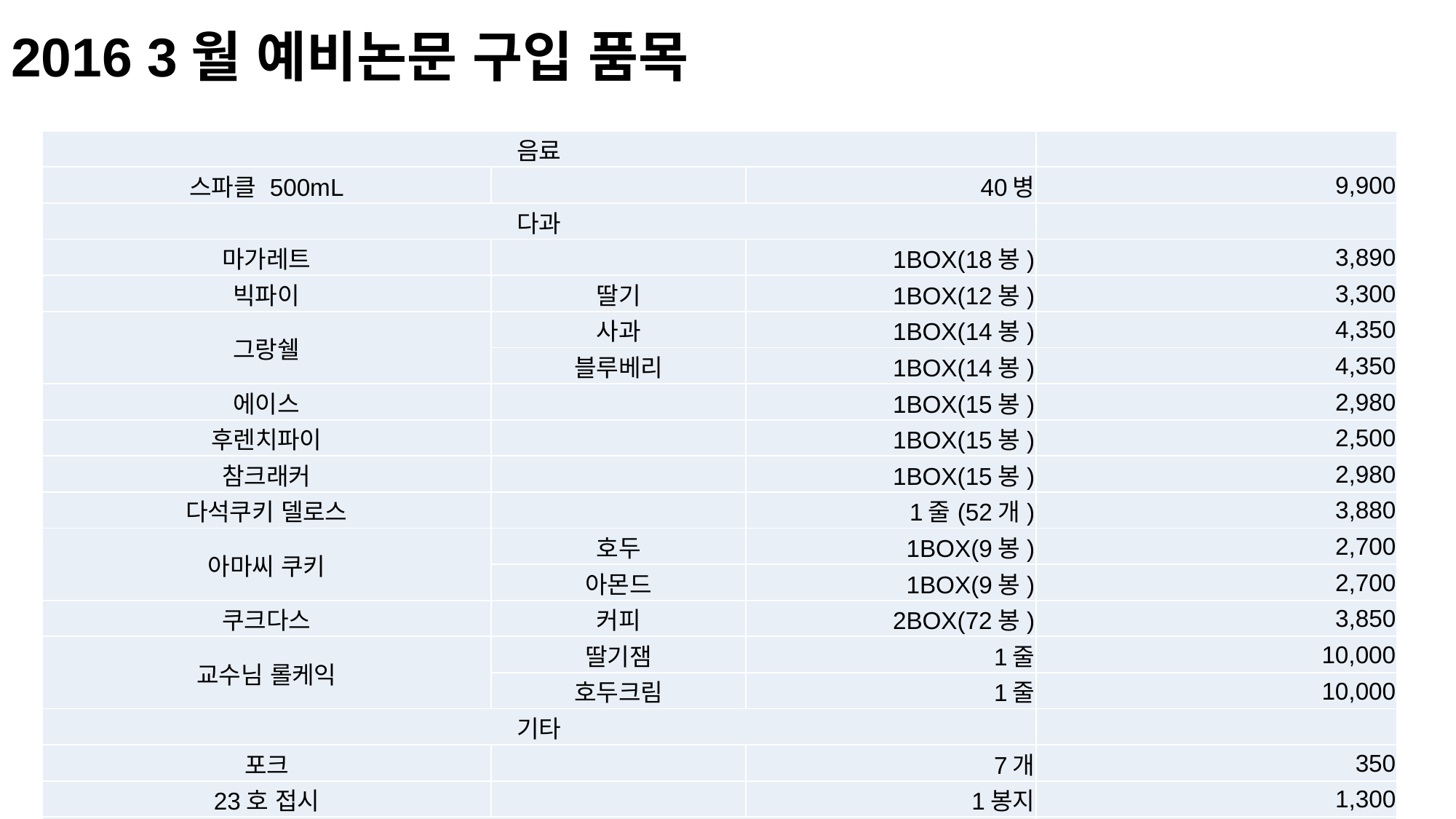

# 2016 3월 예비논문 구입 품목
| 음료 |  |  |  |
| --- | --- | --- | --- |
| 스파클 500mL |  | 40병 | 9,900 |
| 다과 |  |  |  |
| 마가레트 |  | 1BOX(18봉) | 3,890 |
| 빅파이 | 딸기 | 1BOX(12봉) | 3,300 |
| 그랑쉘 | 사과 | 1BOX(14봉) | 4,350 |
|  | 블루베리 | 1BOX(14봉) | 4,350 |
| 에이스 |  | 1BOX(15봉) | 2,980 |
| 후렌치파이 |  | 1BOX(15봉) | 2,500 |
| 참크래커 |  | 1BOX(15봉) | 2,980 |
| 다석쿠키 델로스 |  | 1줄(52개) | 3,880 |
| 아마씨 쿠키 | 호두 | 1BOX(9봉) | 2,700 |
|  | 아몬드 | 1BOX(9봉) | 2,700 |
| 쿠크다스 | 커피 | 2BOX(72봉) | 3,850 |
| 교수님 롤케익 | 딸기잼 | 1줄 | 10,000 |
|  | 호두크림 | 1줄 | 10,000 |
| 기타 |  |  |  |
| 포크 |  | 7개 | 350 |
| 23호 접시 |  | 1봉지 | 1,300 |
| 총 금액 |  |  | 72,880 |